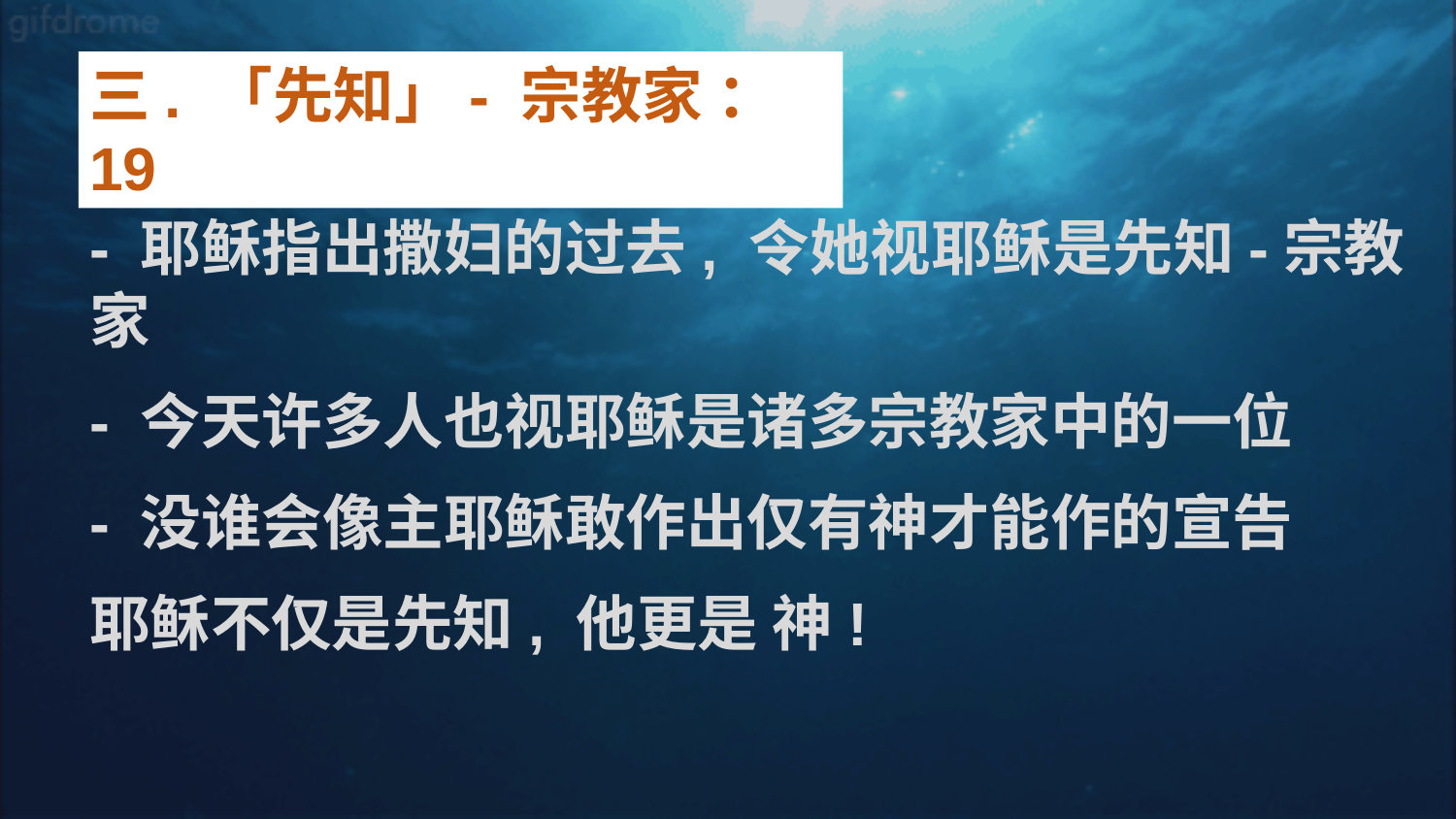

三. 「先知」- 宗教家 ：19

- 耶稣指出撒妇的过去, 令她视耶稣是先知-宗教家
- 今天许多人也视耶稣是诸多宗教家中的一位
- 没谁会像主耶稣敢作出仅有神才能作的宣告
耶稣不仅是先知, 他更是 神!